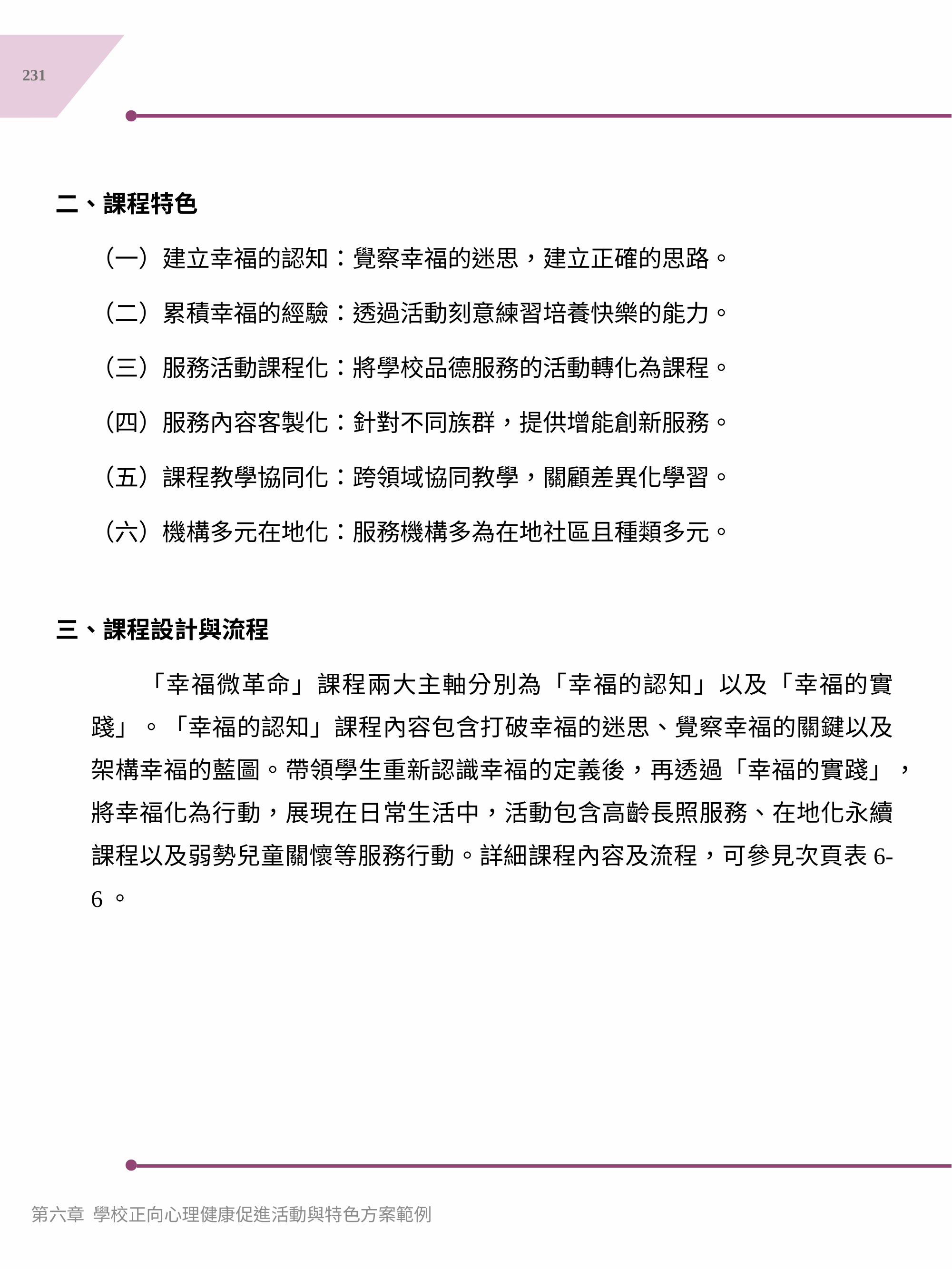

231
二、課程特色
（一）建立幸福的認知：覺察幸福的迷思，建立正確的思路。
（二）累積幸福的經驗：透過活動刻意練習培養快樂的能力。
（三）服務活動課程化：將學校品德服務的活動轉化為課程。
（四）服務內容客製化：針對不同族群，提供增能創新服務。
（五）課程教學協同化：跨領域協同教學，關顧差異化學習。
（六）機構多元在地化：服務機構多為在地社區且種類多元。

三、課程設計與流程
　　「幸福微革命」課程兩大主軸分別為「幸福的認知」以及「幸福的實踐」。「幸福的認知」課程內容包含打破幸福的迷思、覺察幸福的關鍵以及架構幸福的藍圖。帶領學生重新認識幸福的定義後，再透過「幸福的實踐」，將幸福化為行動，展現在日常生活中，活動包含高齡長照服務、在地化永續課程以及弱勢兒童關懷等服務行動。詳細課程內容及流程，可參見次頁表6-6。
第六章  學校正向心理健康促進活動與特色方案範例